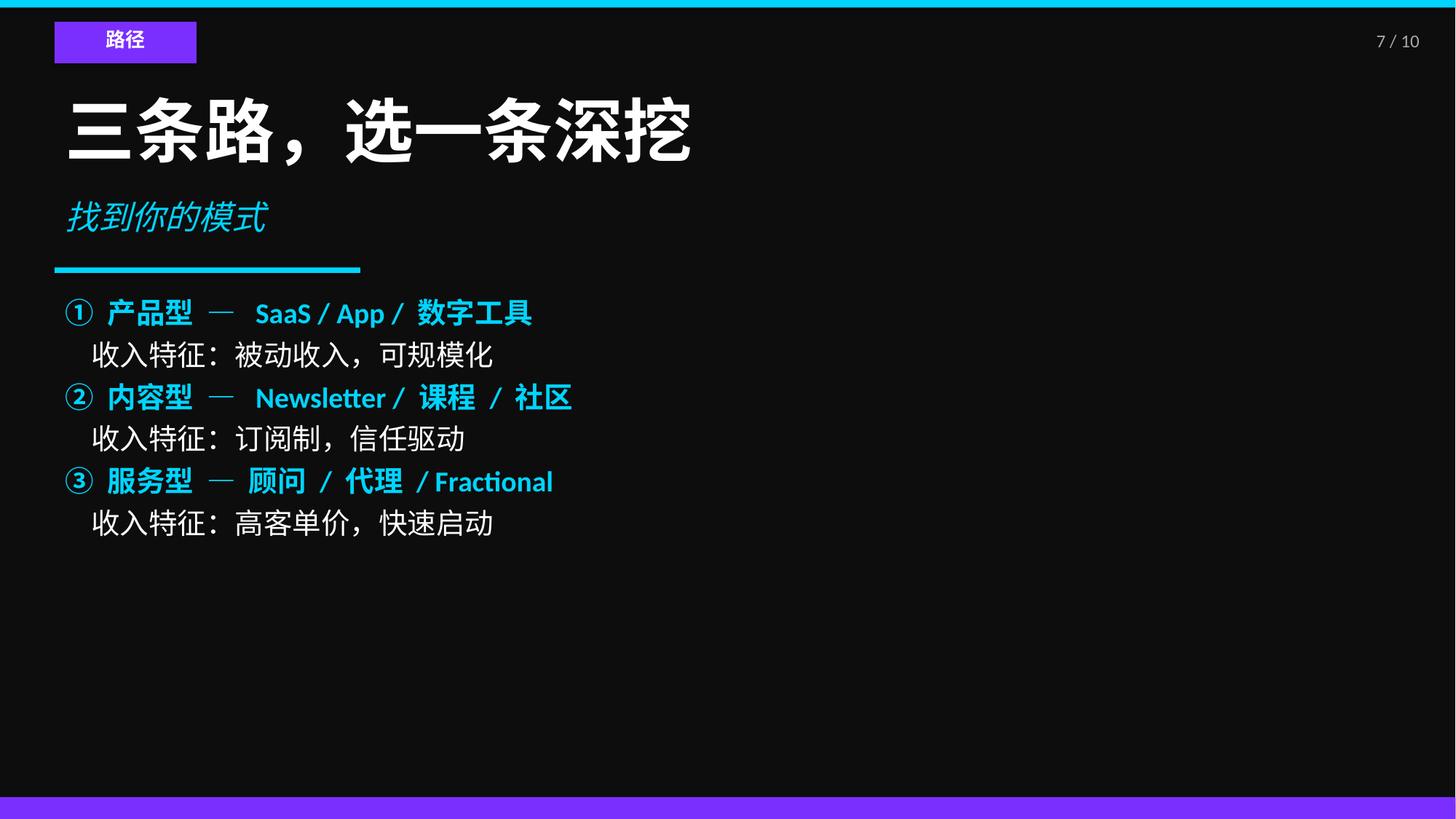

路径
7 / 10
三条路，选一条深挖
找到你的模式

① 产品型  —  SaaS / App / 数字工具
   收入特征：被动收入，可规模化
② 内容型  —  Newsletter / 课程 / 社区
   收入特征：订阅制，信任驱动
③ 服务型  —  顾问 / 代理 / Fractional
   收入特征：高客单价，快速启动